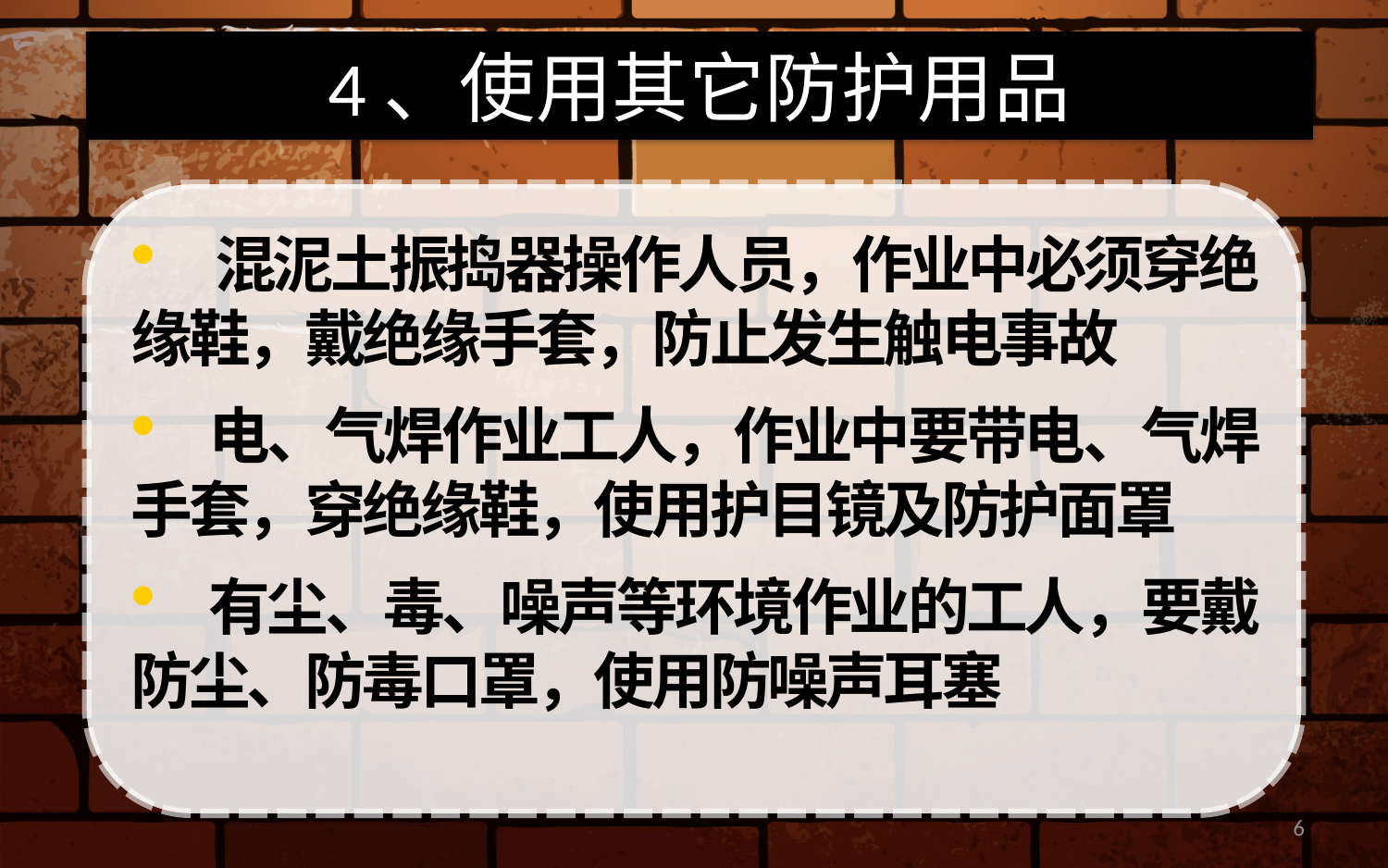

# 4、使用其它防护用品
   混泥土振捣器操作人员，作业中必须穿绝缘鞋，戴绝缘手套，防止发生触电事故
   电、气焊作业工人，作业中要带电、气焊手套，穿绝缘鞋，使用护目镜及防护面罩
   有尘、毒、噪声等环境作业的工人，要戴防尘、防毒口罩，使用防噪声耳塞

6